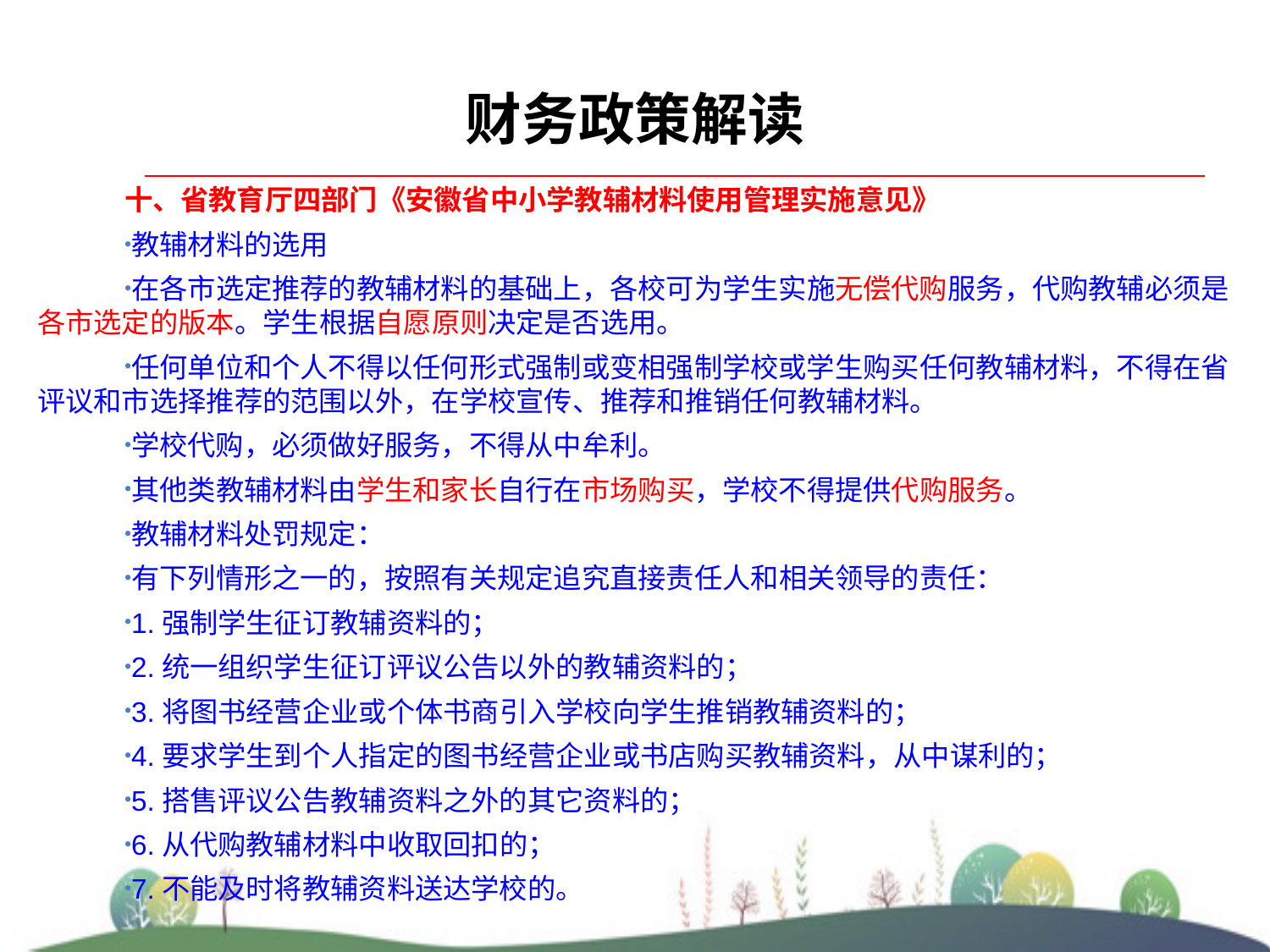

# 财务政策解读
十、省教育厅四部门《安徽省中小学教辅材料使用管理实施意见》
教辅材料的选用
在各市选定推荐的教辅材料的基础上，各校可为学生实施无偿代购服务，代购教辅必须是各市选定的版本。学生根据自愿原则决定是否选用。
任何单位和个人不得以任何形式强制或变相强制学校或学生购买任何教辅材料，不得在省评议和市选择推荐的范围以外，在学校宣传、推荐和推销任何教辅材料。
学校代购，必须做好服务，不得从中牟利。
其他类教辅材料由学生和家长自行在市场购买，学校不得提供代购服务。
教辅材料处罚规定：
有下列情形之一的，按照有关规定追究直接责任人和相关领导的责任：
1.强制学生征订教辅资料的；
2.统一组织学生征订评议公告以外的教辅资料的；
3.将图书经营企业或个体书商引入学校向学生推销教辅资料的；
4.要求学生到个人指定的图书经营企业或书店购买教辅资料，从中谋利的；
5.搭售评议公告教辅资料之外的其它资料的；
6.从代购教辅材料中收取回扣的；
7.不能及时将教辅资料送达学校的。